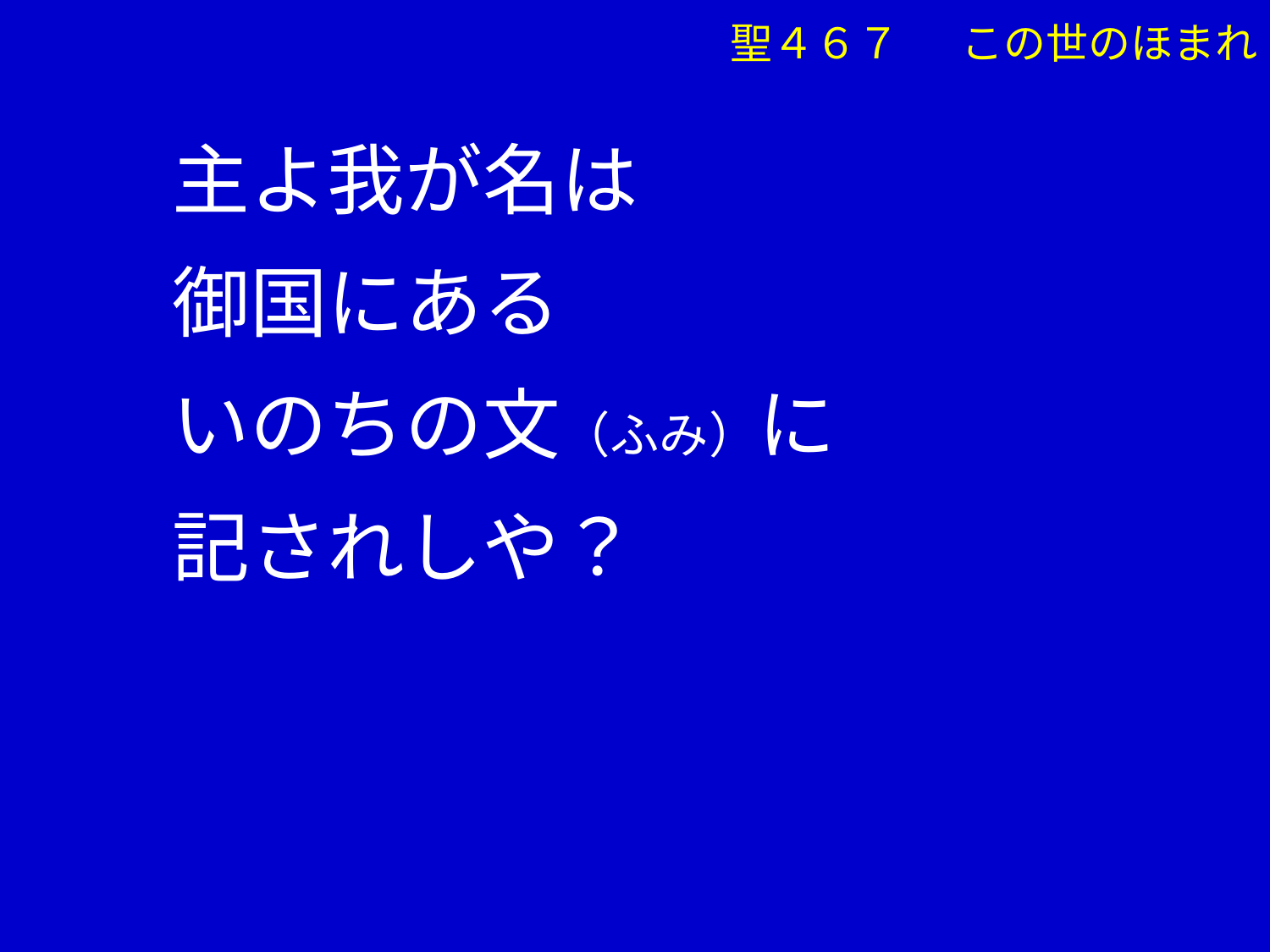

聖４６７  　この世のほまれ
主よ我が名は
御国にある
いのちの文（ふみ）に
記されしや？